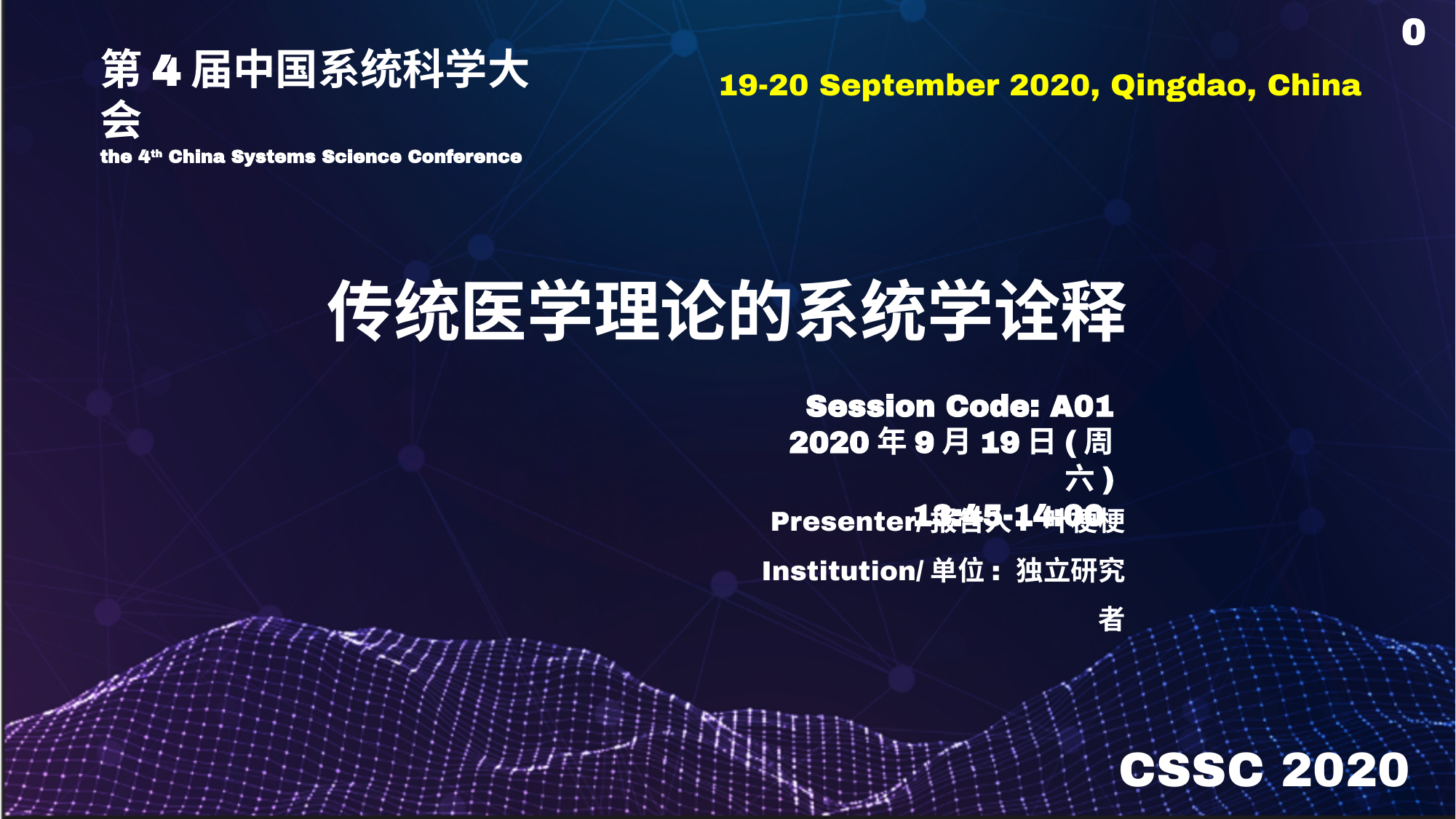

0
第4届中国系统科学大会
the 4th China Systems Science Conference
19-20 September 2020, Qingdao, China
传统医学理论的系统学诠释
Session Code: A01
2020年9月19日(周六)
13:45-14:00
Presenter/报告人: 叶梗梗
Institution/单位: 独立研究者
CSSC 2020